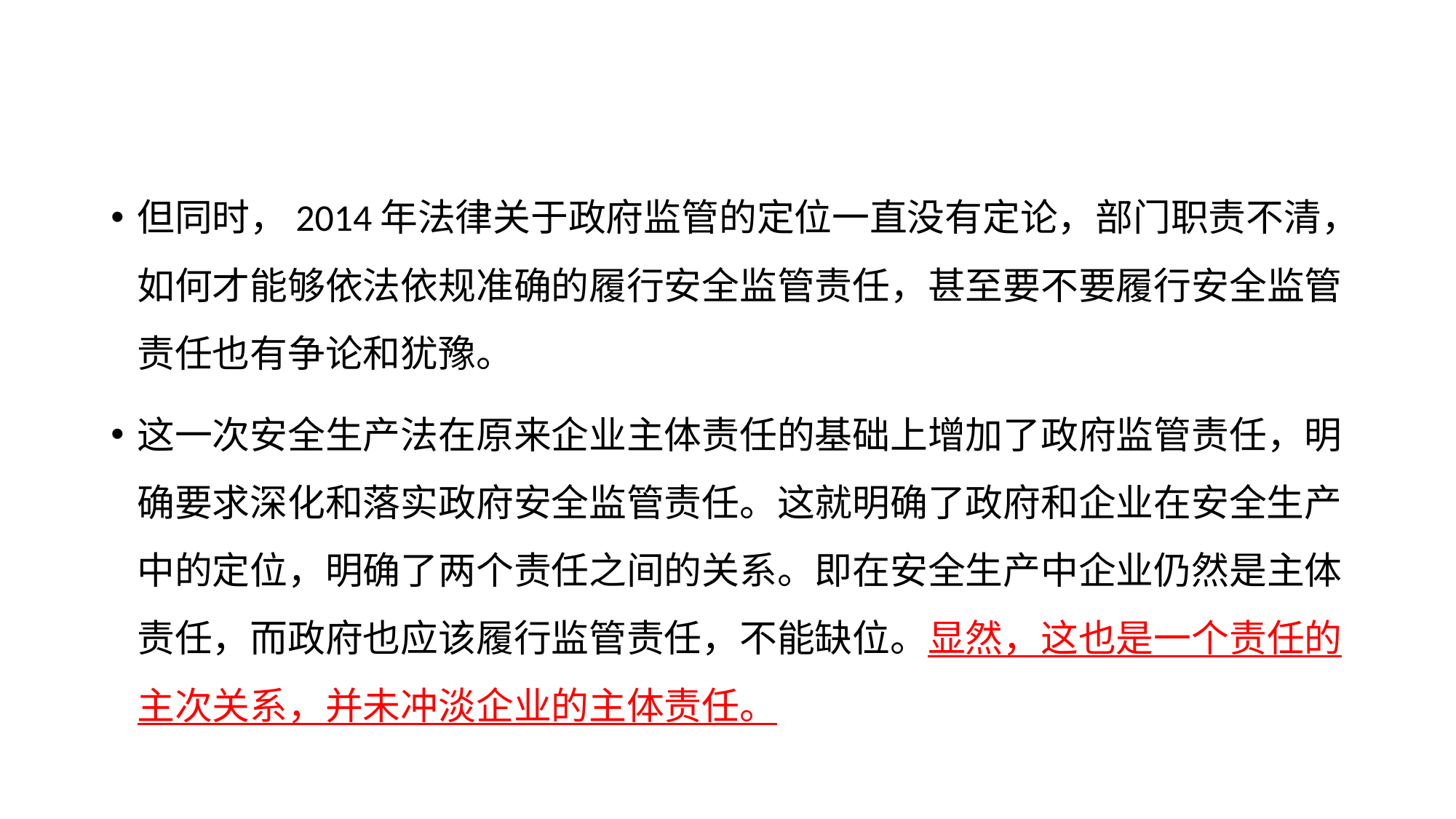

#
但同时，2014年法律关于政府监管的定位一直没有定论，部门职责不清，如何才能够依法依规准确的履行安全监管责任，甚至要不要履行安全监管责任也有争论和犹豫。
这一次安全生产法在原来企业主体责任的基础上增加了政府监管责任，明确要求深化和落实政府安全监管责任。这就明确了政府和企业在安全生产中的定位，明确了两个责任之间的关系。即在安全生产中企业仍然是主体责任，而政府也应该履行监管责任，不能缺位。显然，这也是一个责任的主次关系，并未冲淡企业的主体责任。
90